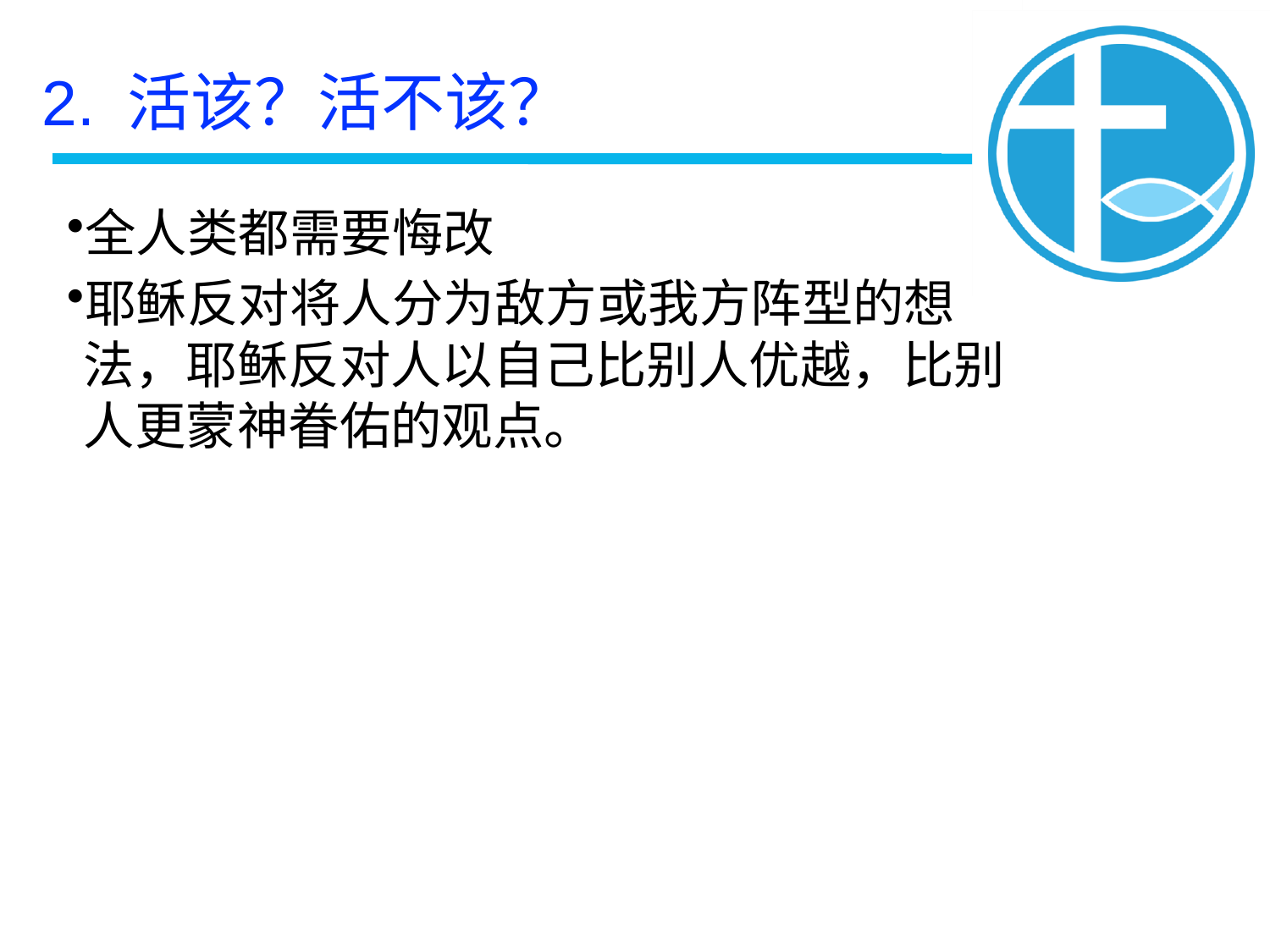

2. 活该？活不该？
全人类都需要悔改
耶稣反对将人分为敌方或我方阵型的想法，耶稣反对人以自己比别人优越，比别人更蒙神眷佑的观点。